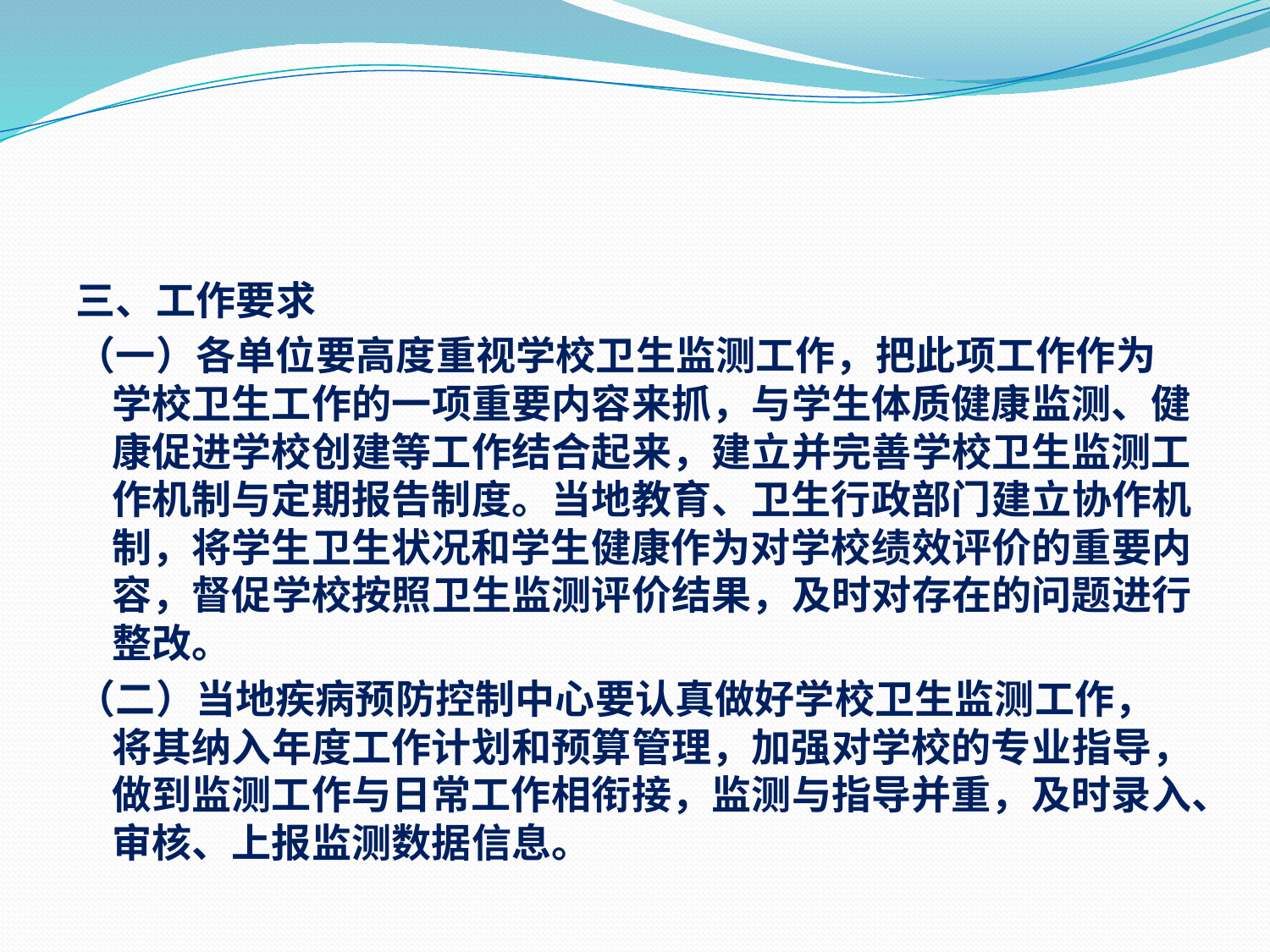

#
三、工作要求
（一）各单位要高度重视学校卫生监测工作，把此项工作作为学校卫生工作的一项重要内容来抓，与学生体质健康监测、健康促进学校创建等工作结合起来，建立并完善学校卫生监测工作机制与定期报告制度。当地教育、卫生行政部门建立协作机制，将学生卫生状况和学生健康作为对学校绩效评价的重要内容，督促学校按照卫生监测评价结果，及时对存在的问题进行整改。
（二）当地疾病预防控制中心要认真做好学校卫生监测工作，将其纳入年度工作计划和预算管理，加强对学校的专业指导，做到监测工作与日常工作相衔接，监测与指导并重，及时录入、审核、上报监测数据信息。